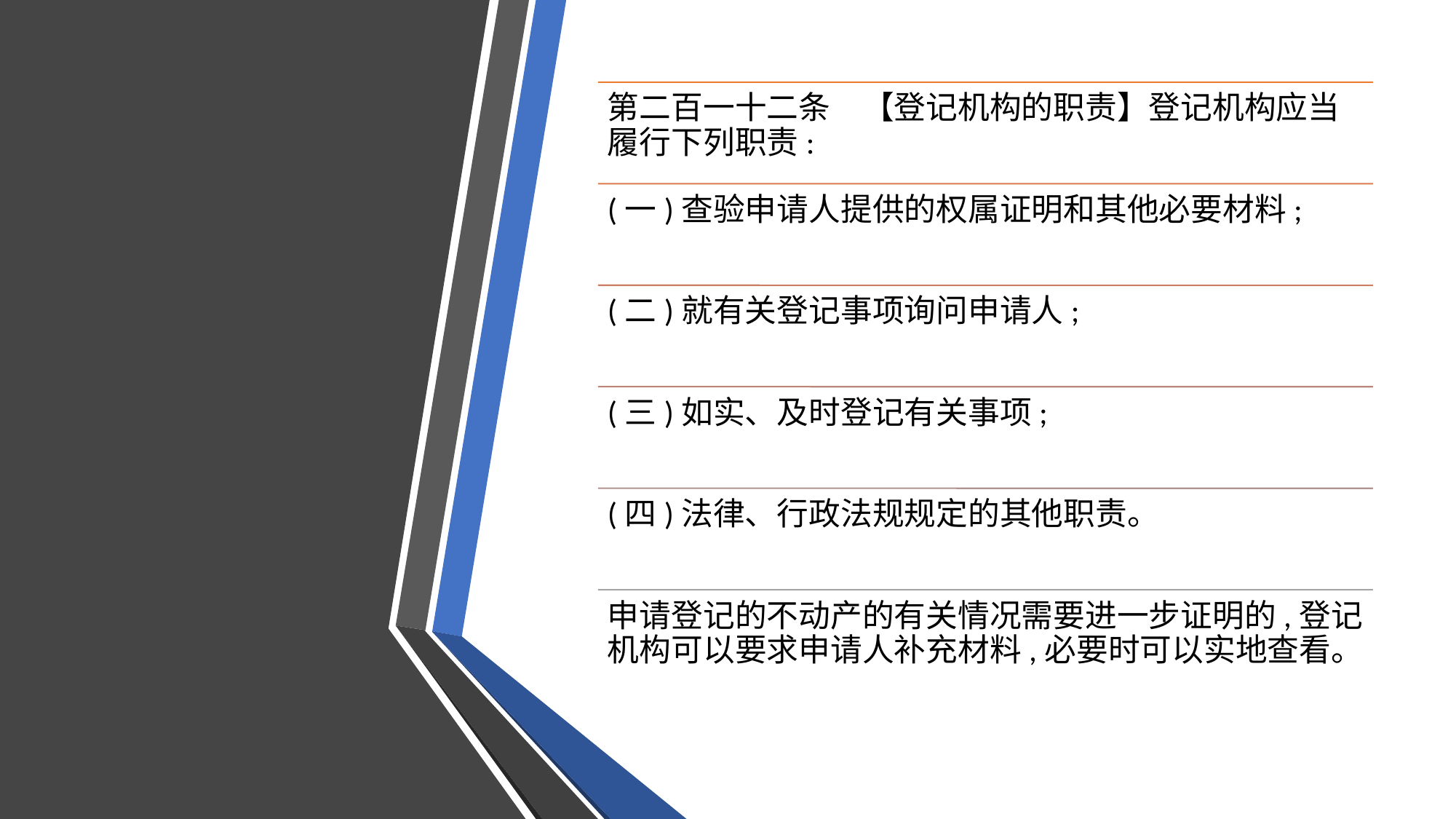

第二百一十二条　【登记机构的职责】登记机构应当履行下列职责:
(一)查验申请人提供的权属证明和其他必要材料;
(二)就有关登记事项询问申请人;
(三)如实、及时登记有关事项;
(四)法律、行政法规规定的其他职责。
申请登记的不动产的有关情况需要进一步证明的,登记机构可以要求申请人补充材料,必要时可以实地查看。